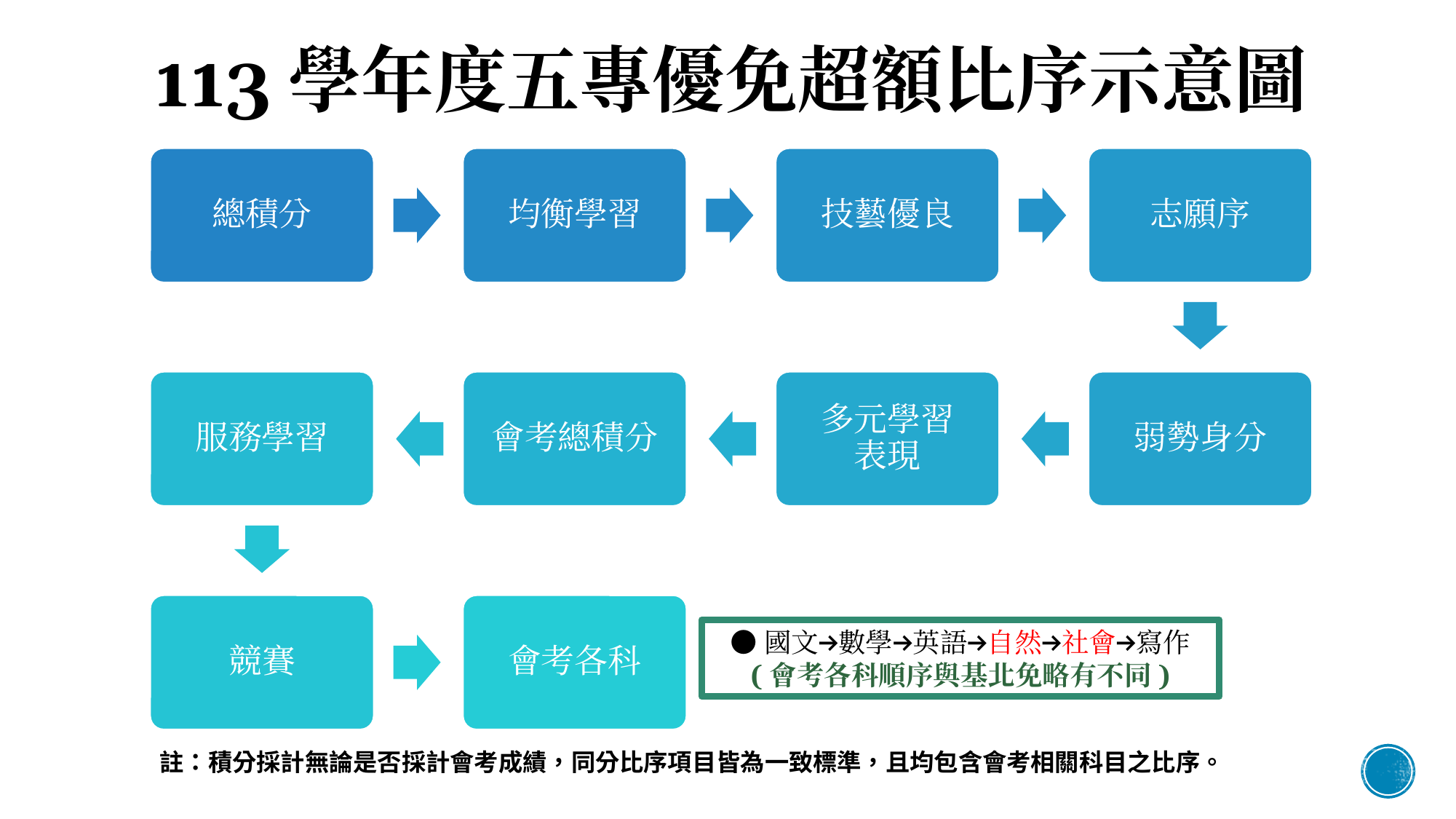

# 113學年度五專優免超額比序示意圖

總積分
均衡學習
技藝優良
志願序

服務學習
會考總積分
多元學習
表現
弱勢身分

競賽
會考各科

●國文→數學→英語→自然→社會→寫作
(會考各科順序與基北免略有不同)
註：積分採計無論是否採計會考成績，同分比序項目皆為一致標準，且均包含會考相關科目之比序。